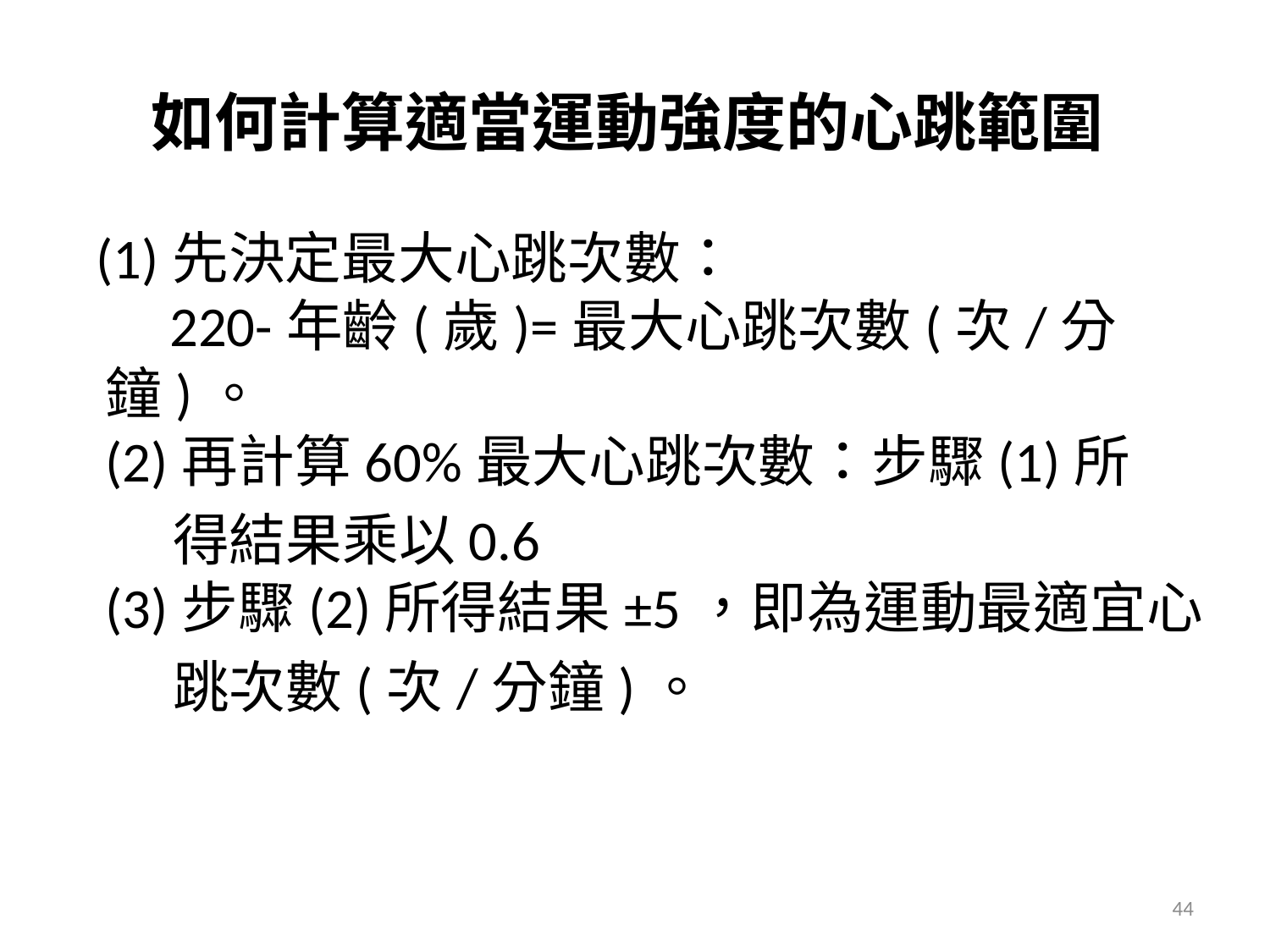

# 如何計算適當運動強度的心跳範圍
   (1)先決定最大心跳次數：
    220-年齡(歲)=最大心跳次數(次/分鐘)。
(2)再計算60%最大心跳次數：步驟(1)所
        得結果乘以0.6
(3)步驟(2)所得結果±5，即為運動最適宜心
        跳次數(次/分鐘)。
44